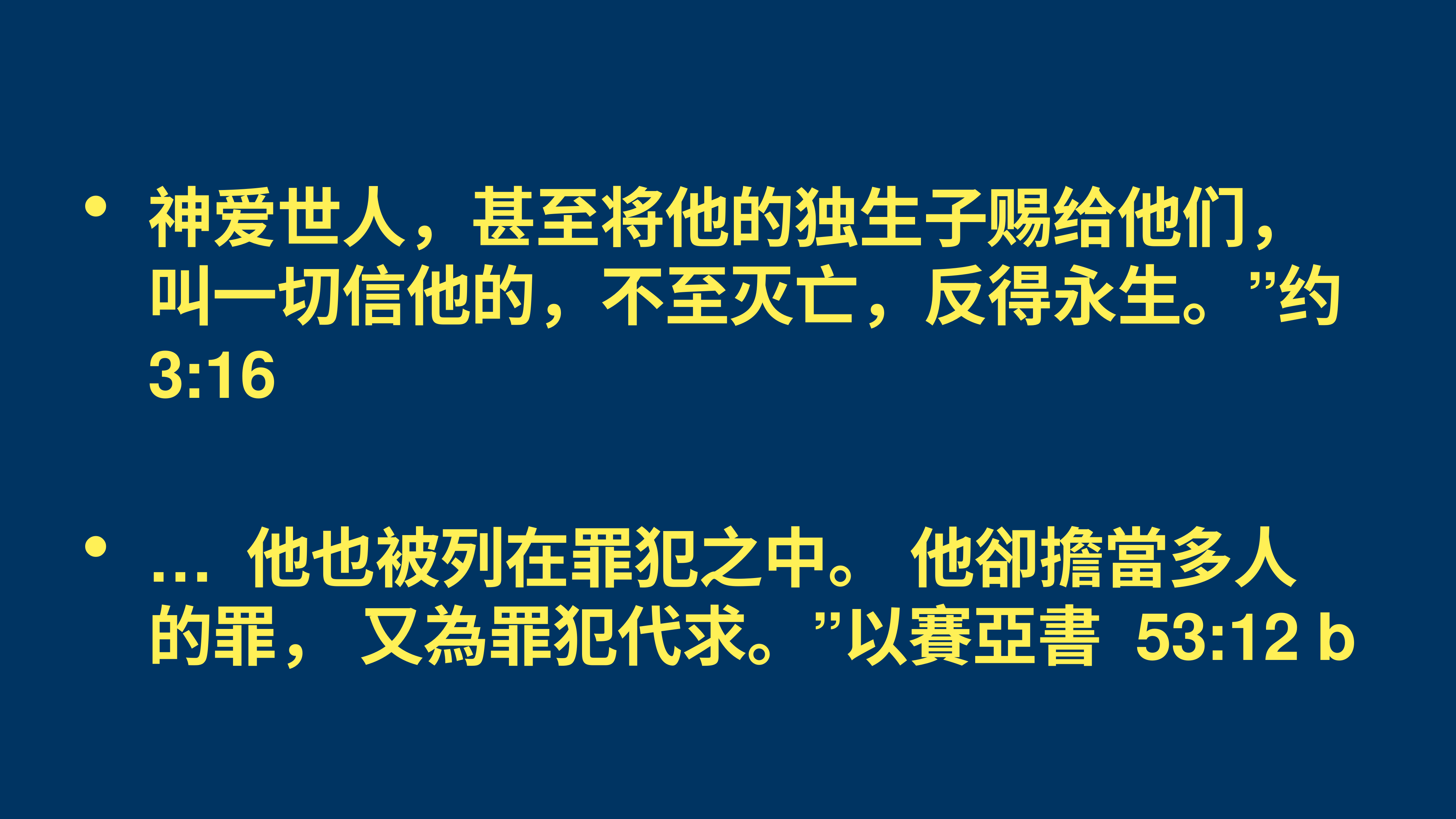

神爱世人，甚至将他的独生子赐给他们，叫一切信他的，不至灭亡，反得永生。”约 3:16

… 他也被列在罪犯之中。 他卻擔當多人的罪， 又為罪犯代求。”以賽亞書 53:12 b